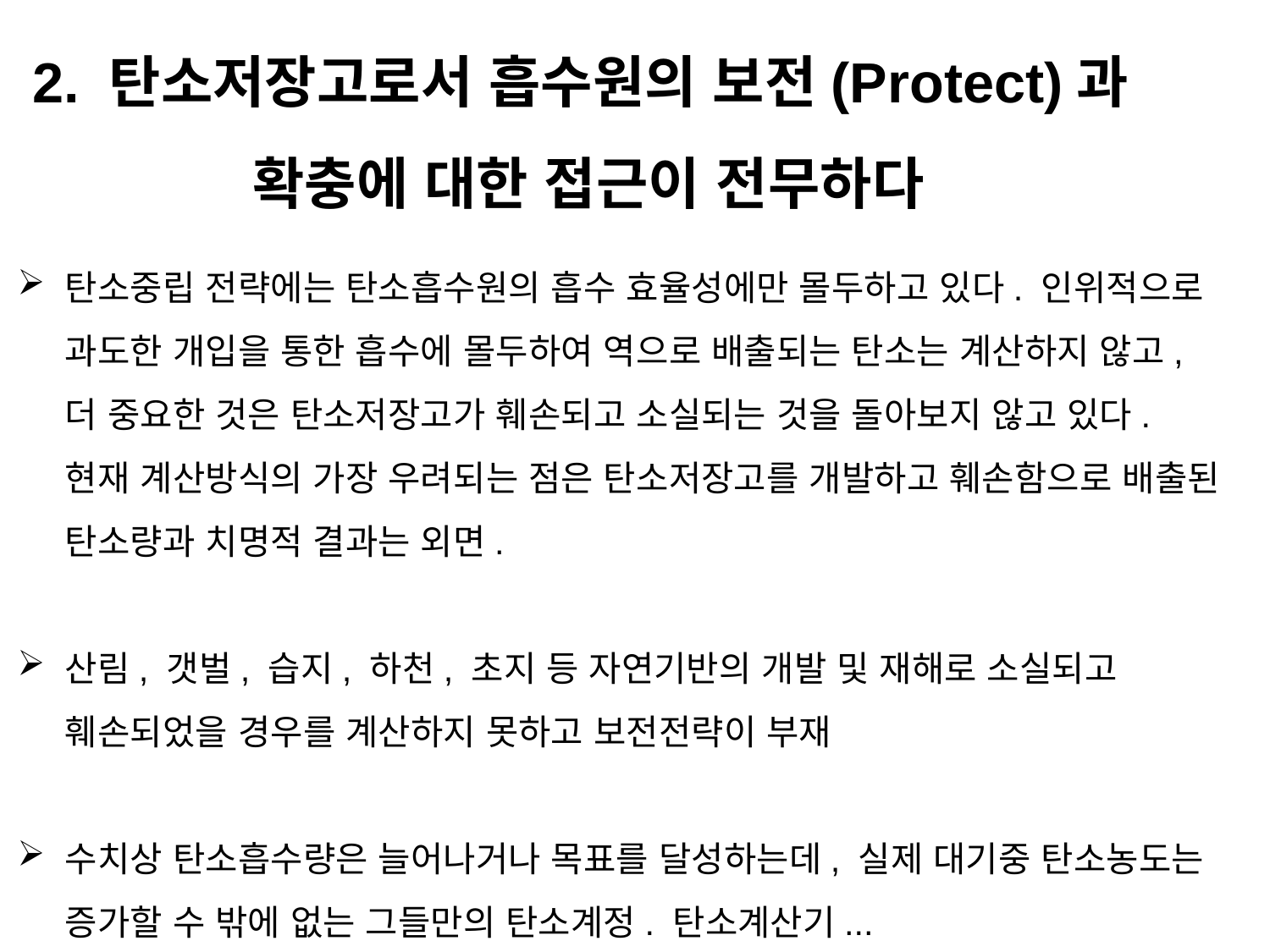

2. 탄소저장고로서 흡수원의 보전(Protect)과
확충에 대한 접근이 전무하다
탄소중립 전략에는 탄소흡수원의 흡수 효율성에만 몰두하고 있다. 인위적으로 과도한 개입을 통한 흡수에 몰두하여 역으로 배출되는 탄소는 계산하지 않고, 더 중요한 것은 탄소저장고가 훼손되고 소실되는 것을 돌아보지 않고 있다. 현재 계산방식의 가장 우려되는 점은 탄소저장고를 개발하고 훼손함으로 배출된 탄소량과 치명적 결과는 외면.

산림, 갯벌, 습지, 하천, 초지 등 자연기반의 개발 및 재해로 소실되고 훼손되었을 경우를 계산하지 못하고 보전전략이 부재

수치상 탄소흡수량은 늘어나거나 목표를 달성하는데, 실제 대기중 탄소농도는 증가할 수 밖에 없는 그들만의 탄소계정. 탄소계산기...